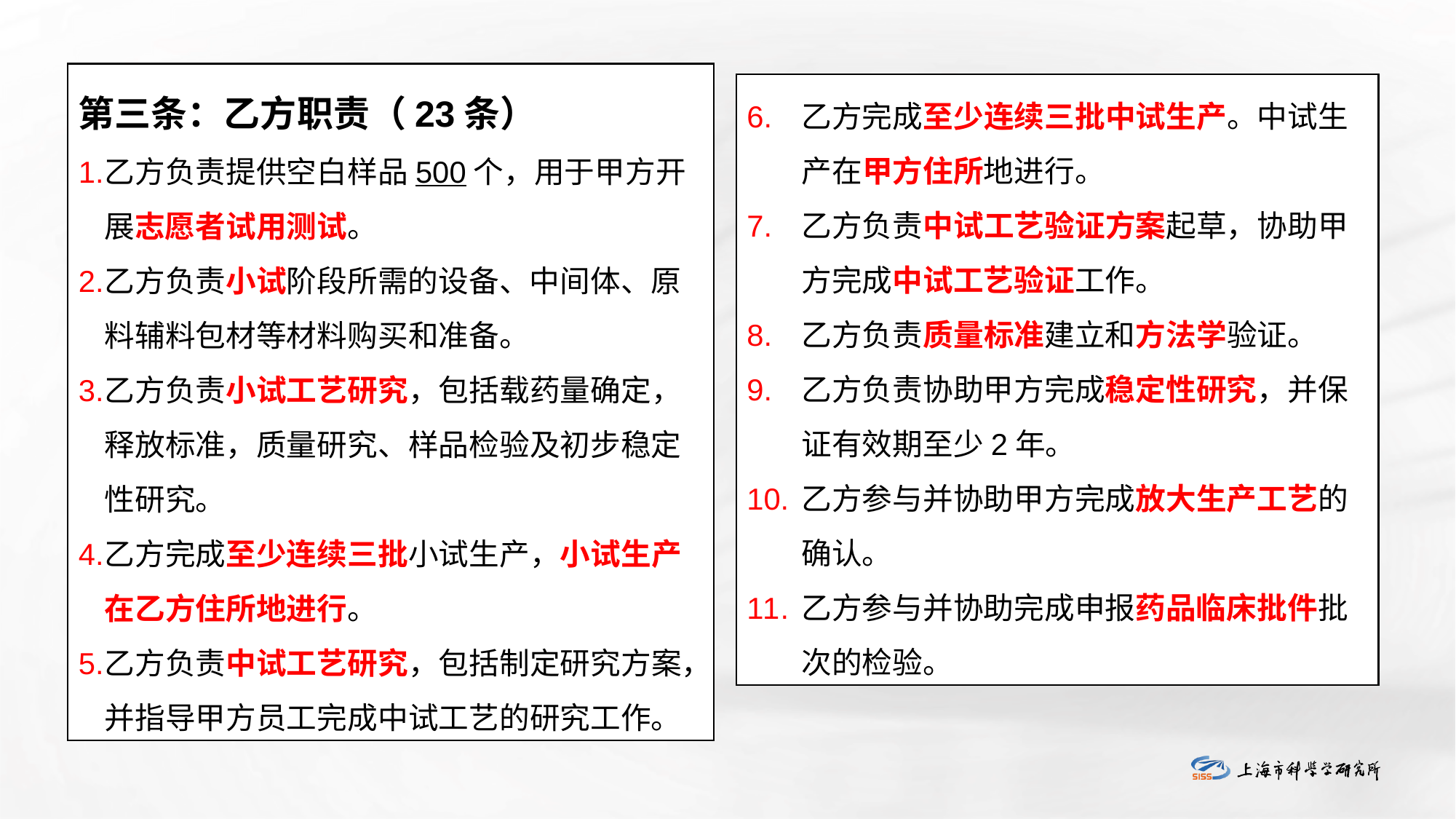

第三条：乙方职责（23条）
乙方负责提供空白样品500个，用于甲方开展志愿者试用测试。
乙方负责小试阶段所需的设备、中间体、原料辅料包材等材料购买和准备。
乙方负责小试工艺研究，包括载药量确定，释放标准，质量研究、样品检验及初步稳定性研究。
乙方完成至少连续三批小试生产，小试生产在乙方住所地进行。
乙方负责中试工艺研究，包括制定研究方案，并指导甲方员工完成中试工艺的研究工作。
乙方完成至少连续三批中试生产。中试生产在甲方住所地进行。
乙方负责中试工艺验证方案起草，协助甲方完成中试工艺验证工作。
乙方负责质量标准建立和方法学验证。
乙方负责协助甲方完成稳定性研究，并保证有效期至少2年。
乙方参与并协助甲方完成放大生产工艺的确认。
乙方参与并协助完成申报药品临床批件批次的检验。